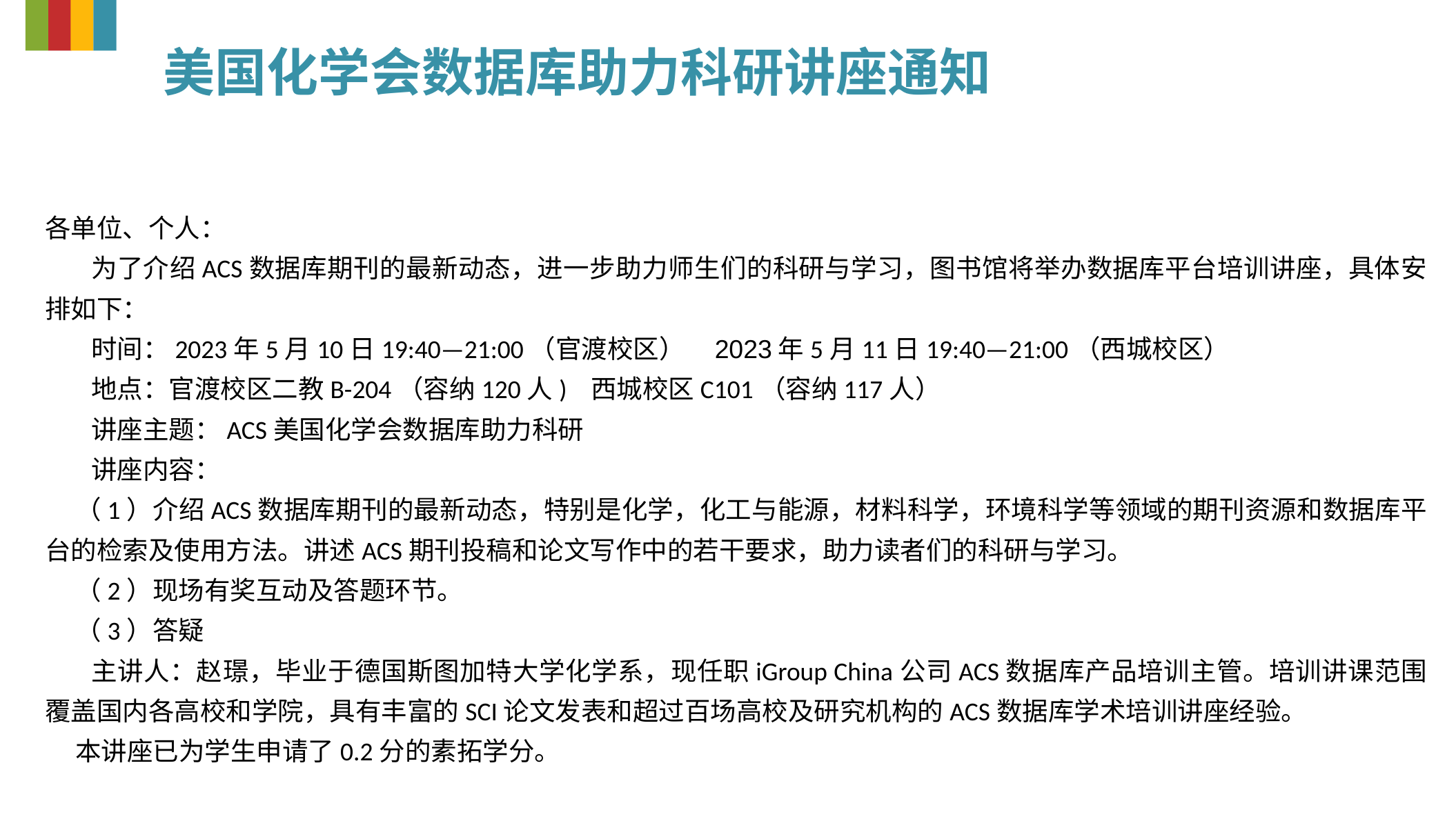

美国化学会数据库助力科研讲座通知

各单位、个人：
为了介绍ACS数据库期刊的最新动态，进一步助力师生们的科研与学习，图书馆将举办数据库平台培训讲座，具体安排如下：
时间：2023年5月10日19:40—21:00（官渡校区）    2023年5月11日19:40—21:00（西城校区）
地点：官渡校区二教B-204（容纳120人)   西城校区C101（容纳117人）
讲座主题：ACS美国化学会数据库助力科研
讲座内容：
（1）介绍ACS数据库期刊的最新动态，特别是化学，化工与能源，材料科学，环境科学等领域的期刊资源和数据库平台的检索及使用方法。讲述ACS期刊投稿和论文写作中的若干要求，助力读者们的科研与学习。
（2）现场有奖互动及答题环节。
（3）答疑
主讲人：赵璟，毕业于德国斯图加特大学化学系，现任职iGroup China公司ACS数据库产品培训主管。培训讲课范围覆盖国内各高校和学院，具有丰富的SCI论文发表和超过百场高校及研究机构的ACS数据库学术培训讲座经验。
本讲座已为学生申请了0.2分的素拓学分。